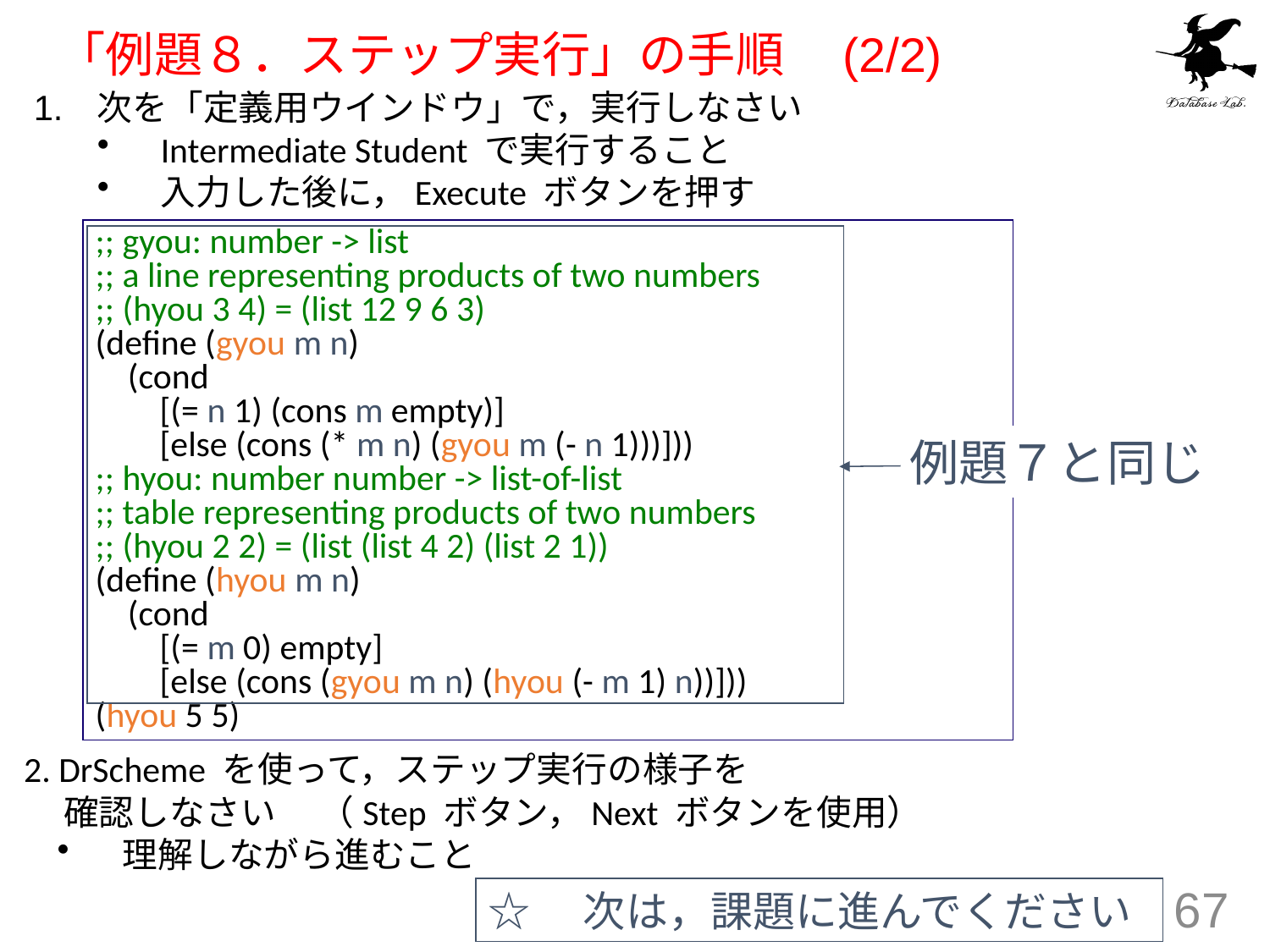

# 「例題８．ステップ実行」の手順　(2/2)
次を「定義用ウインドウ」で，実行しなさい
Intermediate Student で実行すること
入力した後に，Execute ボタンを押す
;; gyou: number -> list
;; a line representing products of two numbers
;; (hyou 3 4) = (list 12 9 6 3)
(define (gyou m n)
    (cond
        [(= n 1) (cons m empty)]
        [else (cons (* m n) (gyou m (- n 1)))]))
;; hyou: number number -> list-of-list
;; table representing products of two numbers
;; (hyou 2 2) = (list (list 4 2) (list 2 1))
(define (hyou m n)
    (cond
        [(= m 0) empty]
        [else (cons (gyou m n) (hyou (- m 1) n))]))
(hyou 5 5)

例題７と同じ

2. DrScheme を使って，ステップ実行の様子を
    確認しなさい　 （Step ボタン，Next ボタンを使用）
　理解しながら進むこと
☆　次は，課題に進んでください
67